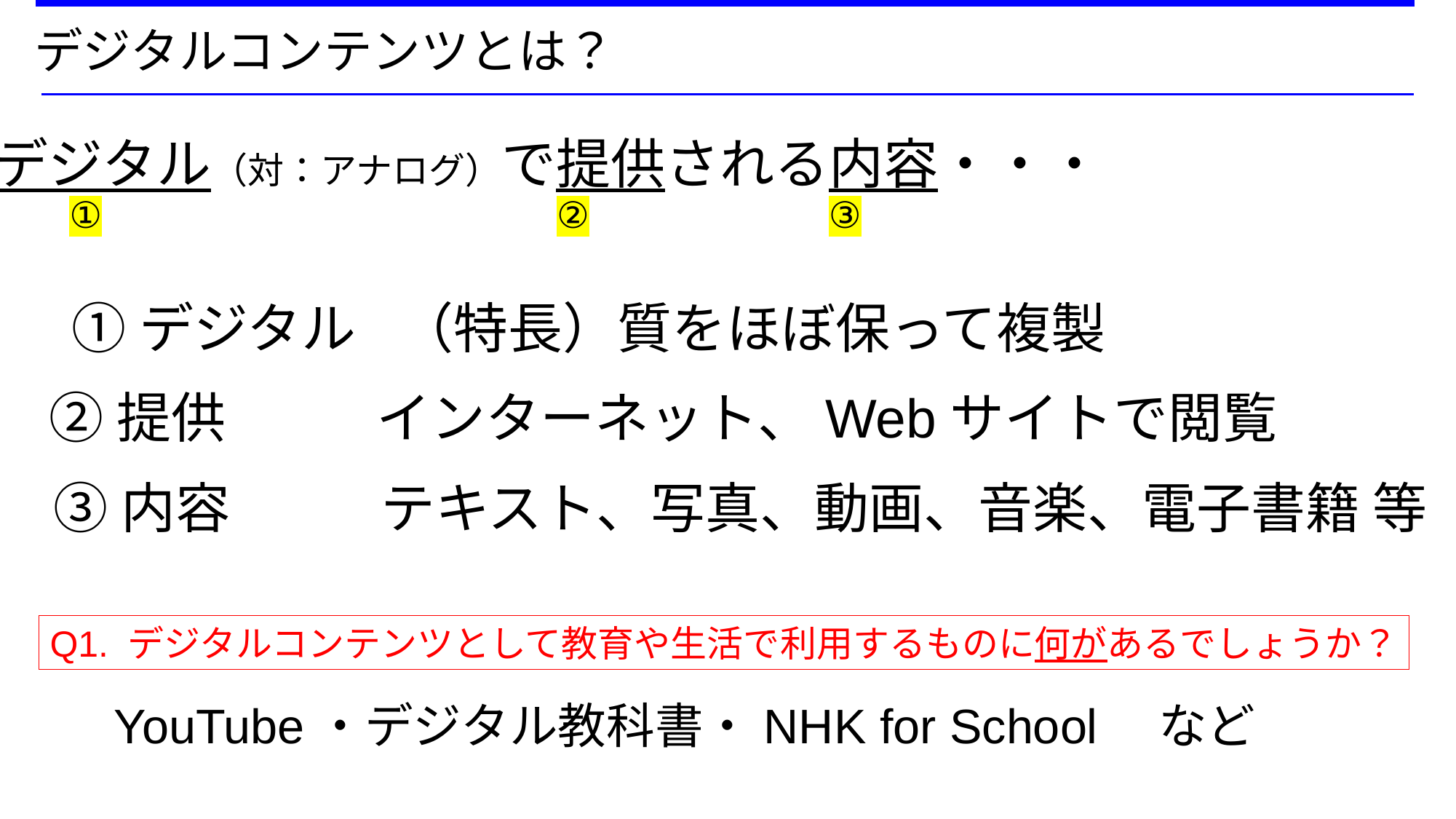

デジタルコンテンツとは？
デジタル（対：アナログ）で提供される内容・・・
①
②
③
①デジタル	（特長）質をほぼ保って複製
②提供		インターネット、Webサイトで閲覧
③内容		テキスト、写真、動画、音楽、電子書籍 等
Q1. デジタルコンテンツとして教育や生活で利用するものに何があるでしょうか？
YouTube・デジタル教科書・NHK for School　など